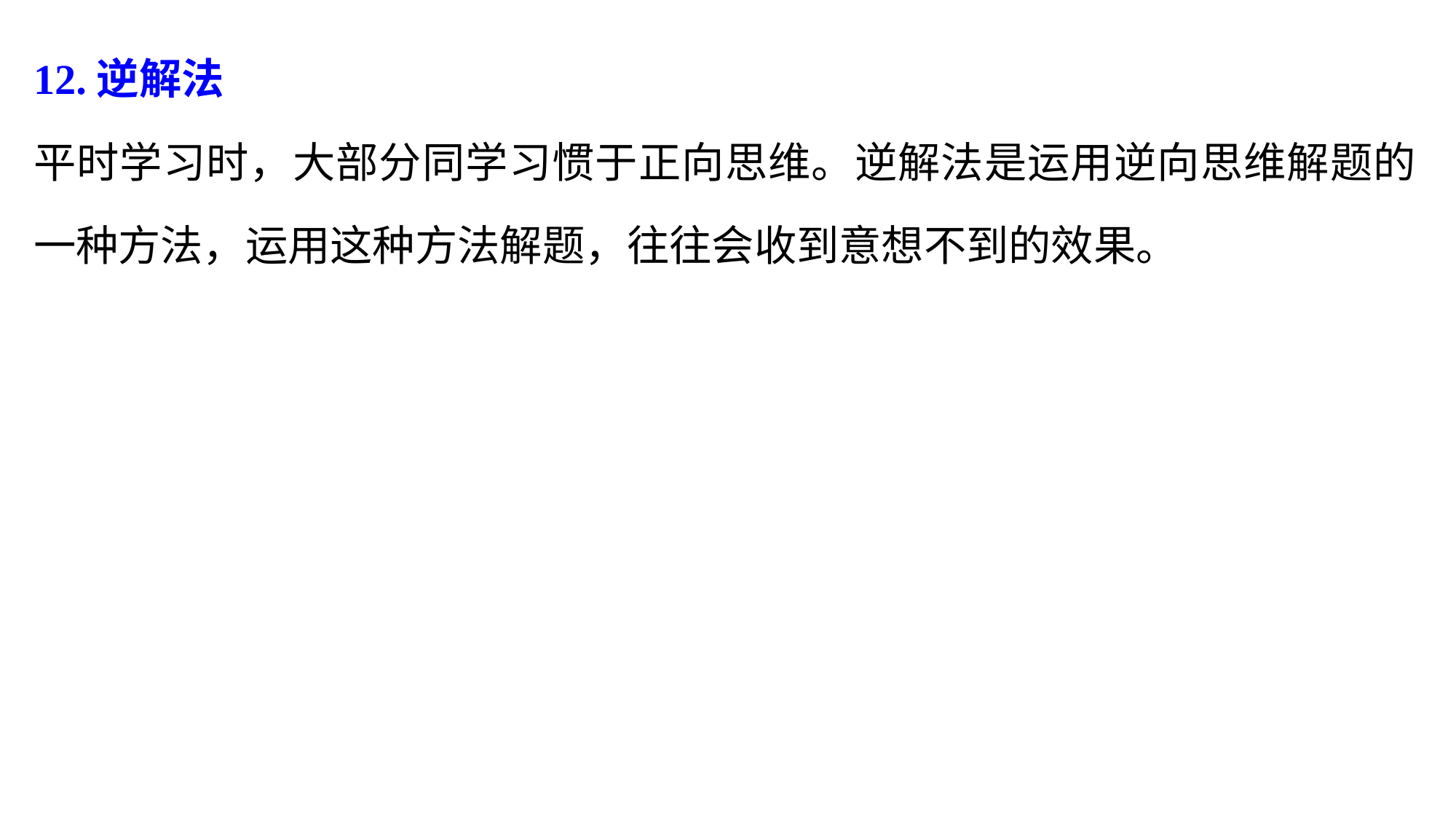

12.逆解法
平时学习时，大部分同学习惯于正向思维。逆解法是运用逆向思维解题的一种方法，运用这种方法解题，往往会收到意想不到的效果。